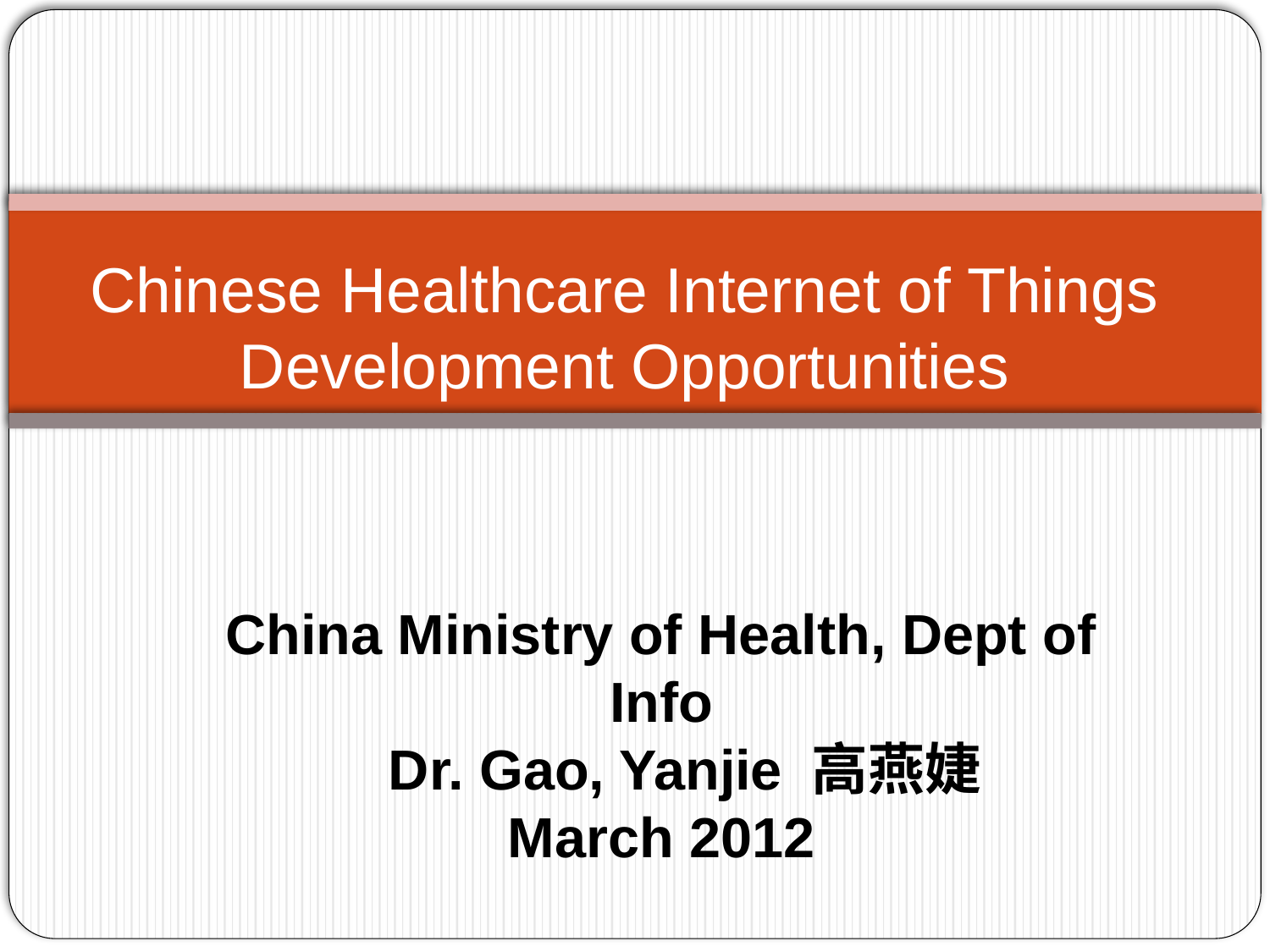

Chinese Healthcare Internet of Things
Development Opportunities

China Ministry of Health, Dept of Info
   Dr. Gao, Yanjie 高燕婕
March 2012